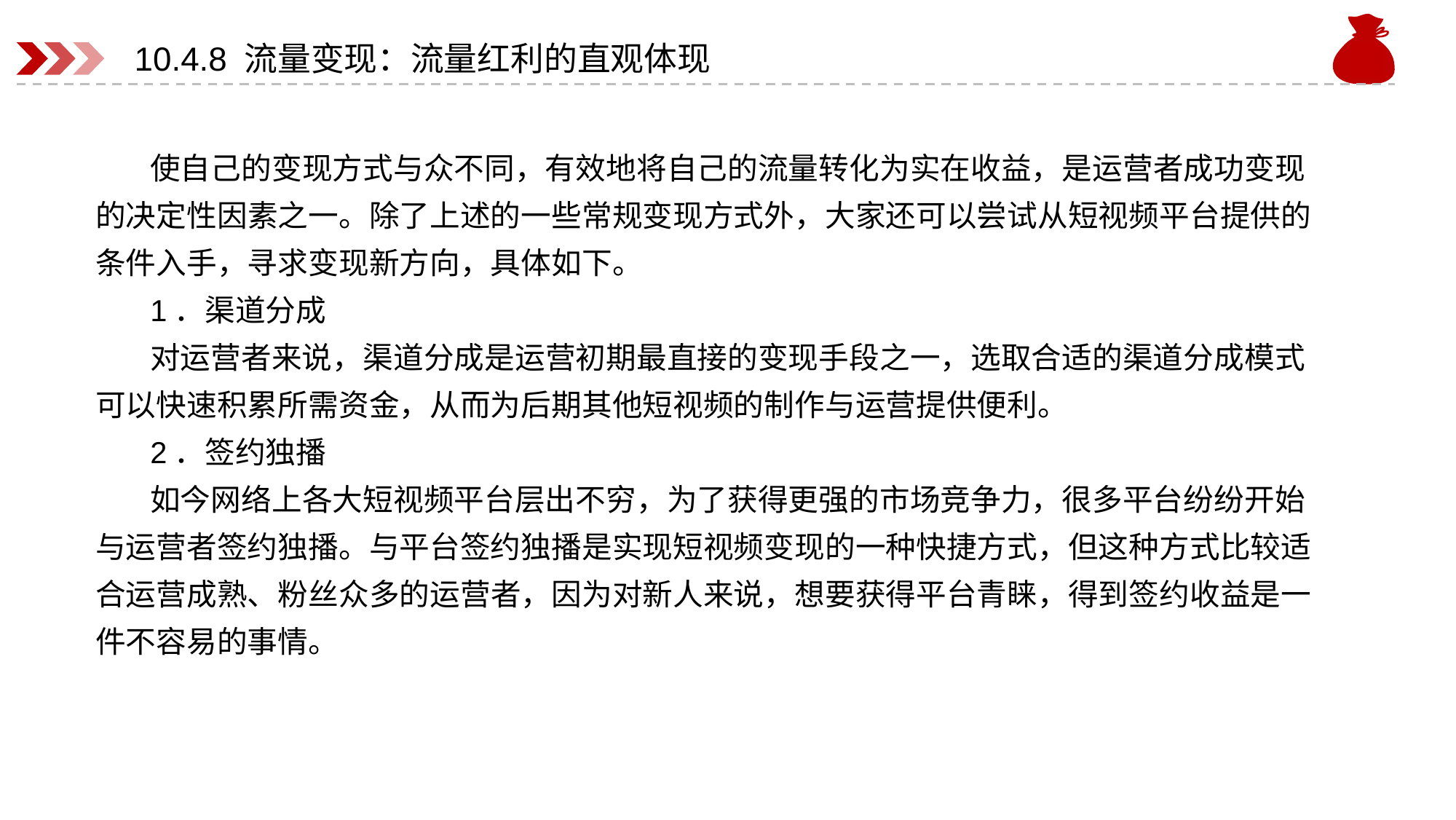

# 10.4.8 流量变现：流量红利的直观体现
46
使自己的变现方式与众不同，有效地将自己的流量转化为实在收益，是运营者成功变现的决定性因素之一。除了上述的一些常规变现方式外，大家还可以尝试从短视频平台提供的条件入手，寻求变现新方向，具体如下。
1．渠道分成
对运营者来说，渠道分成是运营初期最直接的变现手段之一，选取合适的渠道分成模式可以快速积累所需资金，从而为后期其他短视频的制作与运营提供便利。
2．签约独播
如今网络上各大短视频平台层出不穷，为了获得更强的市场竞争力，很多平台纷纷开始与运营者签约独播。与平台签约独播是实现短视频变现的一种快捷方式，但这种方式比较适合运营成熟、粉丝众多的运营者，因为对新人来说，想要获得平台青睐，得到签约收益是一件不容易的事情。